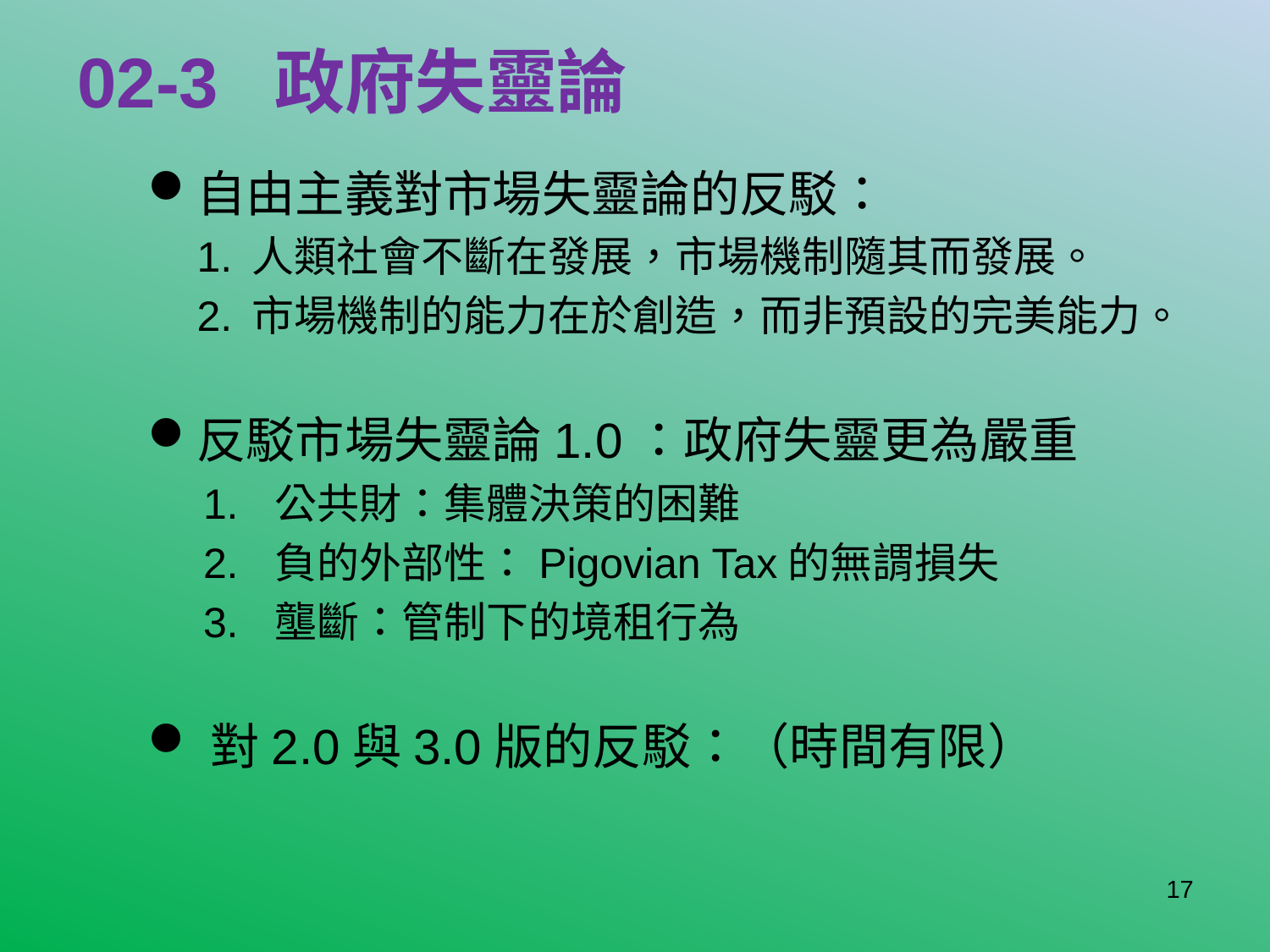

# 02-3  政府失靈論
自由主義對市場失靈論的反駁：
 人類社會不斷在發展，市場機制隨其而發展。
 市場機制的能力在於創造，而非預設的完美能力。

反駁市場失靈論1.0：政府失靈更為嚴重
公共財：集體決策的困難
負的外部性：Pigovian Tax的無謂損失
壟斷：管制下的境租行為

對2.0與3.0版的反駁：（時間有限）
17